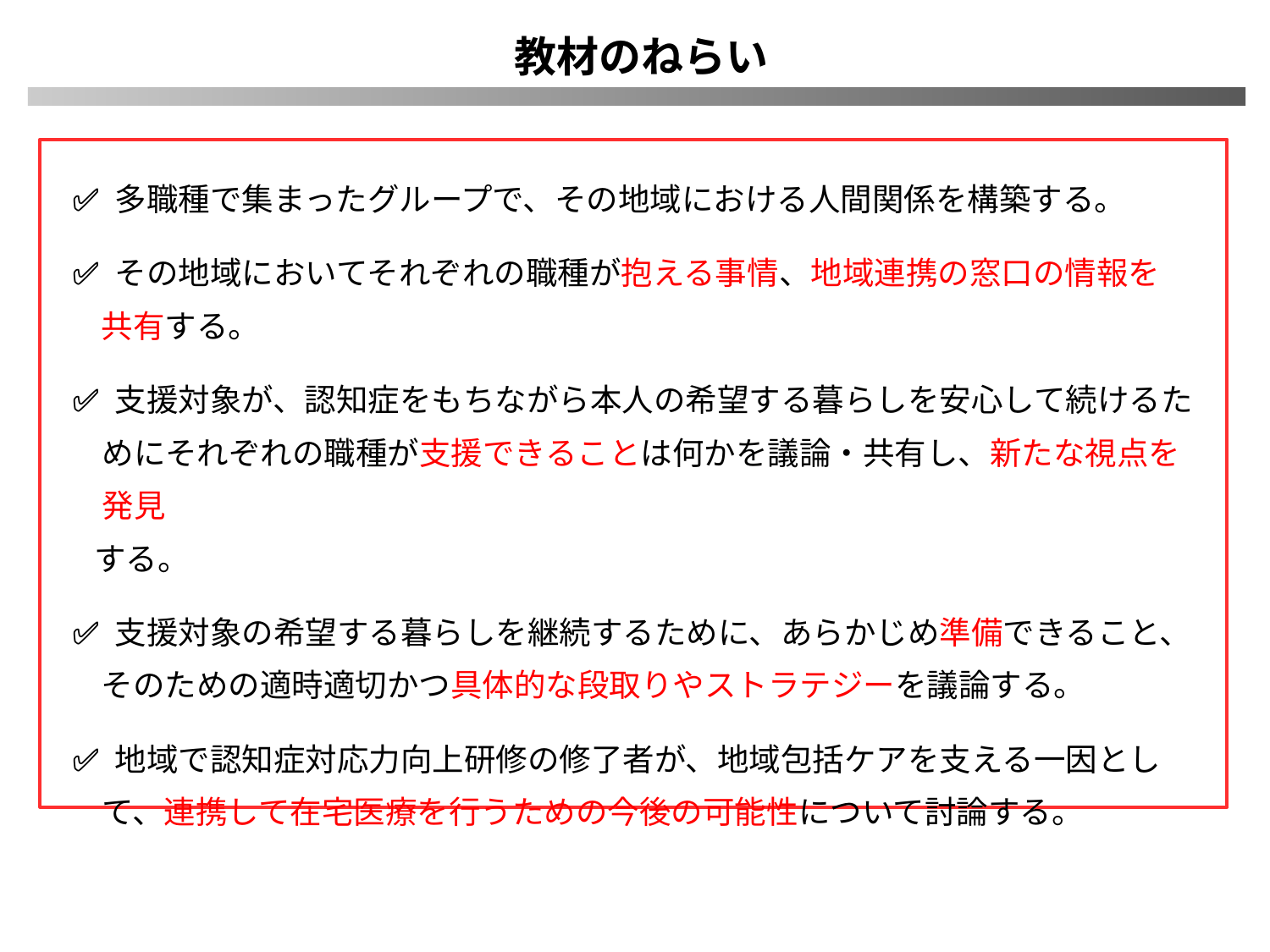

教材のねらい

 ✅ 多職種で集まったグループで、その地域における人間関係を構築する。
 ✅ その地域においてそれぞれの職種が抱える事情、地域連携の窓口の情報を
    共有する。
 ✅ 支援対象が、認知症をもちながら本人の希望する暮らしを安心して続けるためにそれぞれの職種が支援できることは何かを議論・共有し、新たな視点を発見
   する。
 ✅ 支援対象の希望する暮らしを継続するために、あらかじめ準備できること、
    そのための適時適切かつ具体的な段取りやストラテジーを議論する。
 ✅ 地域で認知症対応力向上研修の修了者が、地域包括ケアを支える一因として、連携して在宅医療を行うための今後の可能性について討論する。